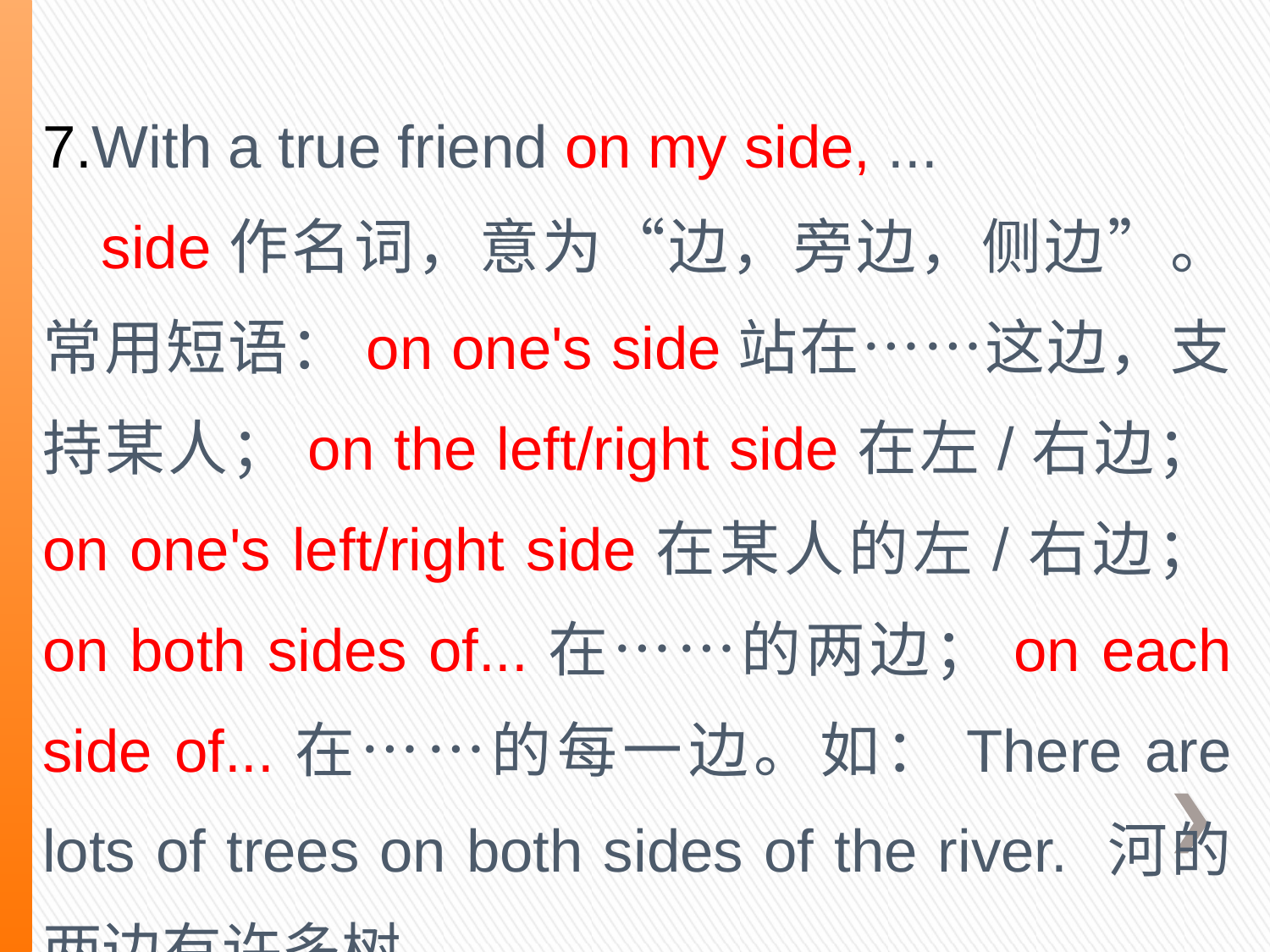

7.With a true friend on my side, ...
   side作名词，意为“边，旁边，侧边”。常用短语：on one's side站在……这边，支持某人；on the left/right side在左/右边；on one's left/right side在某人的左/右边；on both sides of...在……的两边；on each side of...在……的每一边。如：There are lots of trees on both sides of the river. 河的两边有许多树。